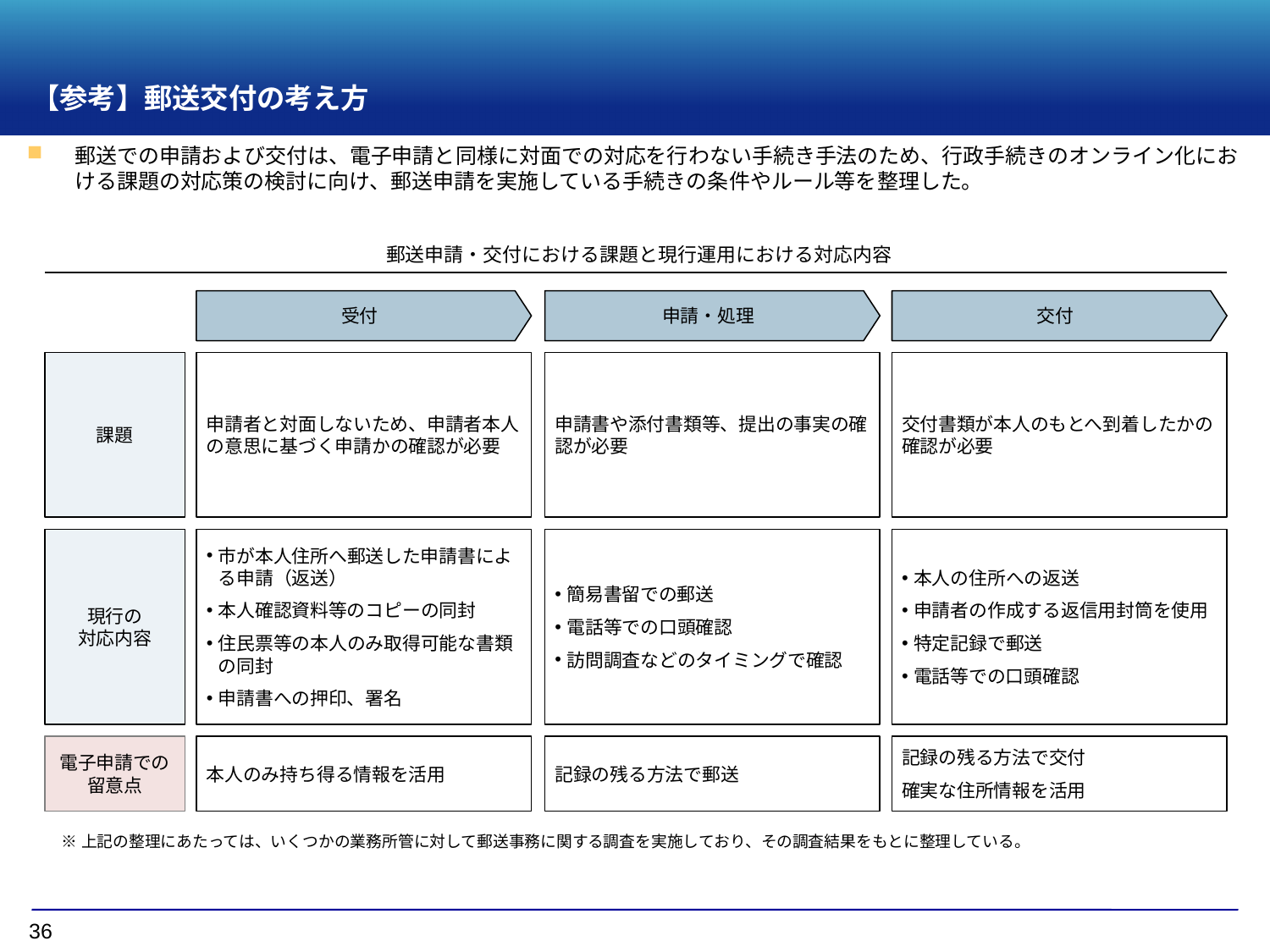

# 【参考】郵送交付の考え方
郵送での申請および交付は、電子申請と同様に対面での対応を行わない手続き手法のため、行政手続きのオンライン化における課題の対応策の検討に向け、郵送申請を実施している手続きの条件やルール等を整理した。
郵送申請・交付における課題と現行運用における対応内容
受付
申請・処理
交付
課題
申請者と対面しないため、申請者本人の意思に基づく申請かの確認が必要
申請書や添付書類等、提出の事実の確認が必要
交付書類が本人のもとへ到着したかの確認が必要
現行の
対応内容
市が本人住所へ郵送した申請書による申請（返送）
本人確認資料等のコピーの同封
住民票等の本人のみ取得可能な書類の同封
申請書への押印、署名
簡易書留での郵送
電話等での口頭確認
訪問調査などのタイミングで確認
本人の住所への返送
申請者の作成する返信用封筒を使用
特定記録で郵送
電話等での口頭確認
電子申請での
留意点
本人のみ持ち得る情報を活用
記録の残る方法で郵送
記録の残る方法で交付
確実な住所情報を活用
※上記の整理にあたっては、いくつかの業務所管に対して郵送事務に関する調査を実施しており、その調査結果をもとに整理している。
36